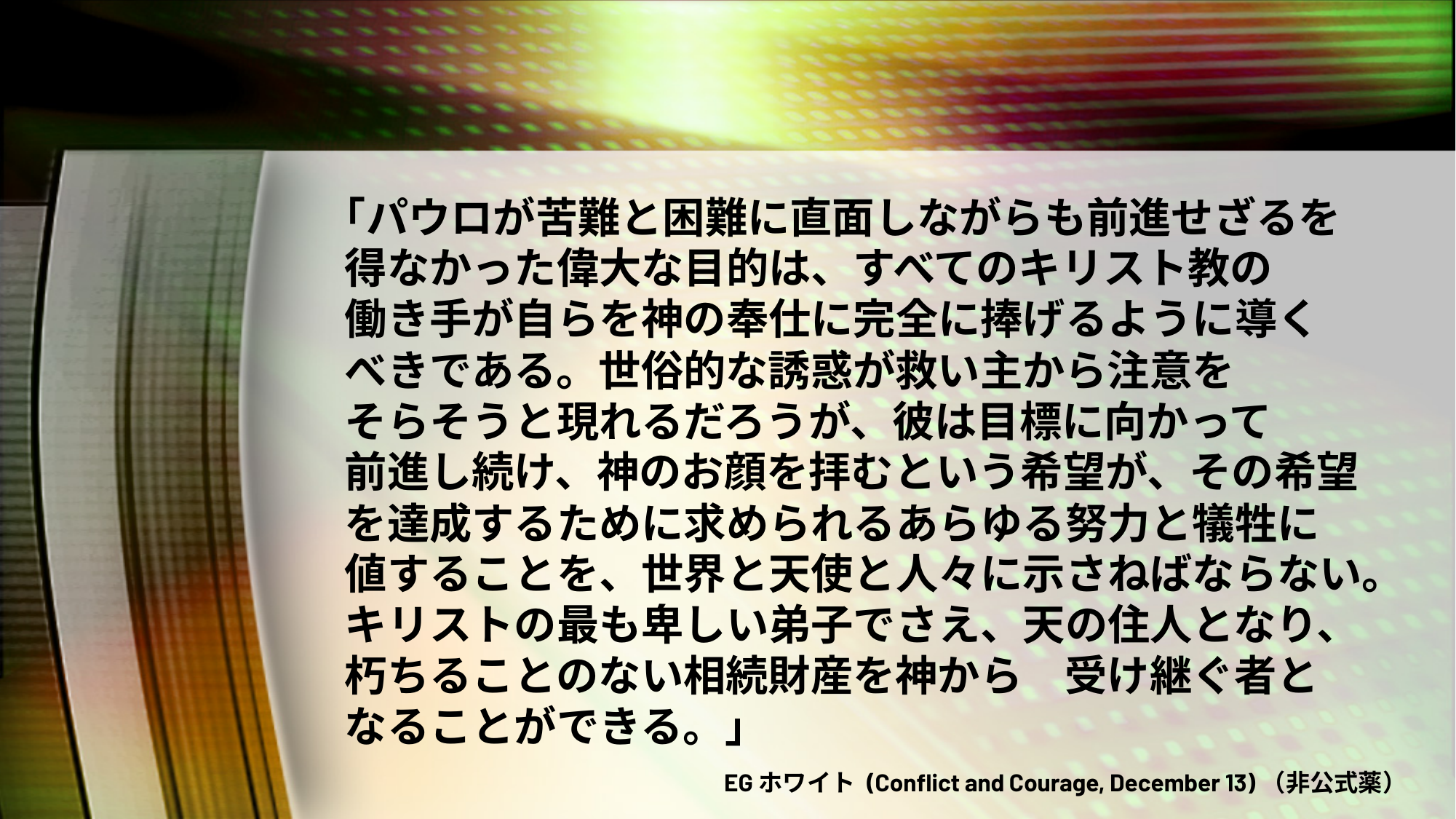

｢パウロが苦難と困難に直面しながらも前進せざるを　得なかった偉大な目的は、すべてのキリスト教の　　働き手が自らを神の奉仕に完全に捧げるように導く　べきである。世俗的な誘惑が救い主から注意を　　　そらそうと現れるだろうが、彼は目標に向かって　　前進し続け、神のお顔を拝むという希望が、その希望を達成するために求められるあらゆる努力と犠牲に　値することを、世界と天使と人々に示さねばならない。キリストの最も卑しい弟子でさえ、天の住人となり、朽ちることのない相続財産を神から　受け継ぐ者と　なることができる。」
EGホワイト (Conflict and Courage, December 13)（非公式薬）